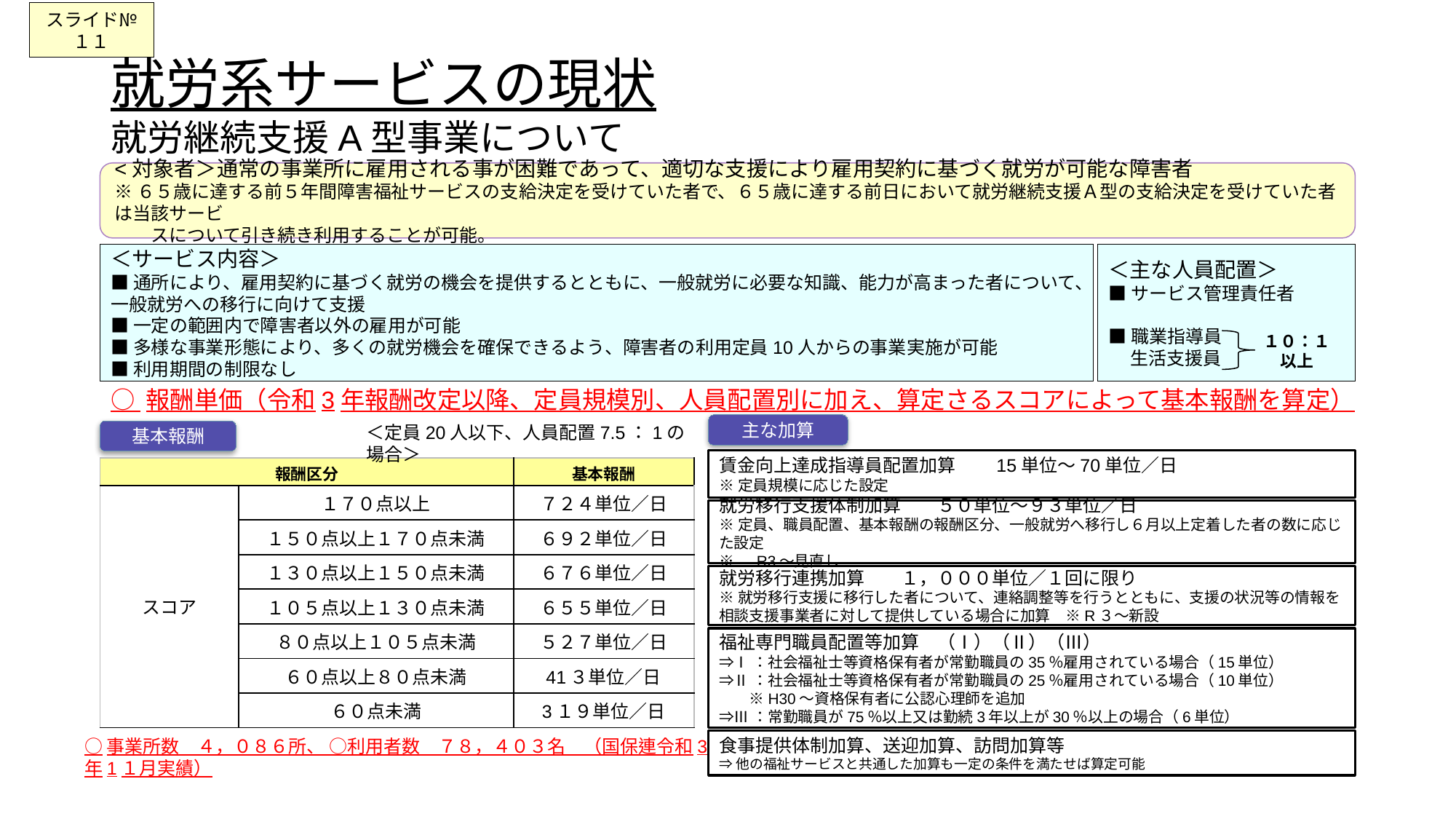

スライド№１１
# 就労系サービスの現状 就労継続支援A型事業について
<対象者＞通常の事業所に雇用される事が困難であって、適切な支援により雇用契約に基づく就労が可能な障害者
※６５歳に達する前５年間障害福祉サービスの支給決定を受けていた者で、６５歳に達する前日において就労継続支援Ａ型の支給決定を受けていた者は当該サービ
　　スについて引き続き利用することが可能。
＜サービス内容＞
■通所により、雇用契約に基づく就労の機会を提供するとともに、一般就労に必要な知識、能力が高まった者について、一般就労への移行に向けて支援
■一定の範囲内で障害者以外の雇用が可能
■多様な事業形態により、多くの就労機会を確保できるよう、障害者の利用定員10人からの事業実施が可能
■利用期間の制限なし
＜主な人員配置＞
■サービス管理責任者

■職業指導員
　 生活支援員

１０：１以上
○ 報酬単価（令和3年報酬改定以降、定員規模別、人員配置別に加え、算定さるスコアによって基本報酬を算定）
主な加算
基本報酬
＜定員20人以下、人員配置7.5：1の場合＞
賃金向上達成指導員配置加算　　15単位～70単位／日
※定員規模に応じた設定
| 報酬区分 |  | 基本報酬 |
| --- | --- | --- |
| スコア | １７０点以上 | ７２４単位／日 |
|  | １５０点以上１７０点未満 | ６９２単位／日 |
|  | １３０点以上１５０点未満 | ６７６単位／日 |
|  | １０５点以上１３０点未満 | ６５５単位／日 |
|  | ８０点以上１０５点未満 | ５２７単位／日 |
|  | ６０点以上８０点未満 | 41３単位／日 |
|  | ６０点未満 | 3１９単位／日 |
就労移行支援体制加算　　５０単位～９３単位／日
※定員、職員配置、基本報酬の報酬区分、一般就労へ移行し６月以上定着した者の数に応じた設定
※　R3～見直し
就労移行連携加算　　１，０００単位／１回に限り
※就労移行支援に移行した者について、連絡調整等を行うとともに、支援の状況等の情報を相談支援事業者に対して提供している場合に加算　※R３～新設
福祉専門職員配置等加算　（Ⅰ）（Ⅱ）（Ⅲ）
⇒Ⅰ：社会福祉士等資格保有者が常勤職員の35％雇用されている場合（15単位）
⇒Ⅱ：社会福祉士等資格保有者が常勤職員の25％雇用されている場合（10単位）
　　※H30～資格保有者に公認心理師を追加
⇒Ⅲ：常勤職員が75％以上又は勤続3年以上が30％以上の場合（6単位）
食事提供体制加算、送迎加算、訪問加算等
⇒他の福祉サービスと共通した加算も一定の条件を満たせば算定可能
○事業所数　４，０８６所、 ○利用者数　７８，４０３名　（国保連令和3年1１月実績）